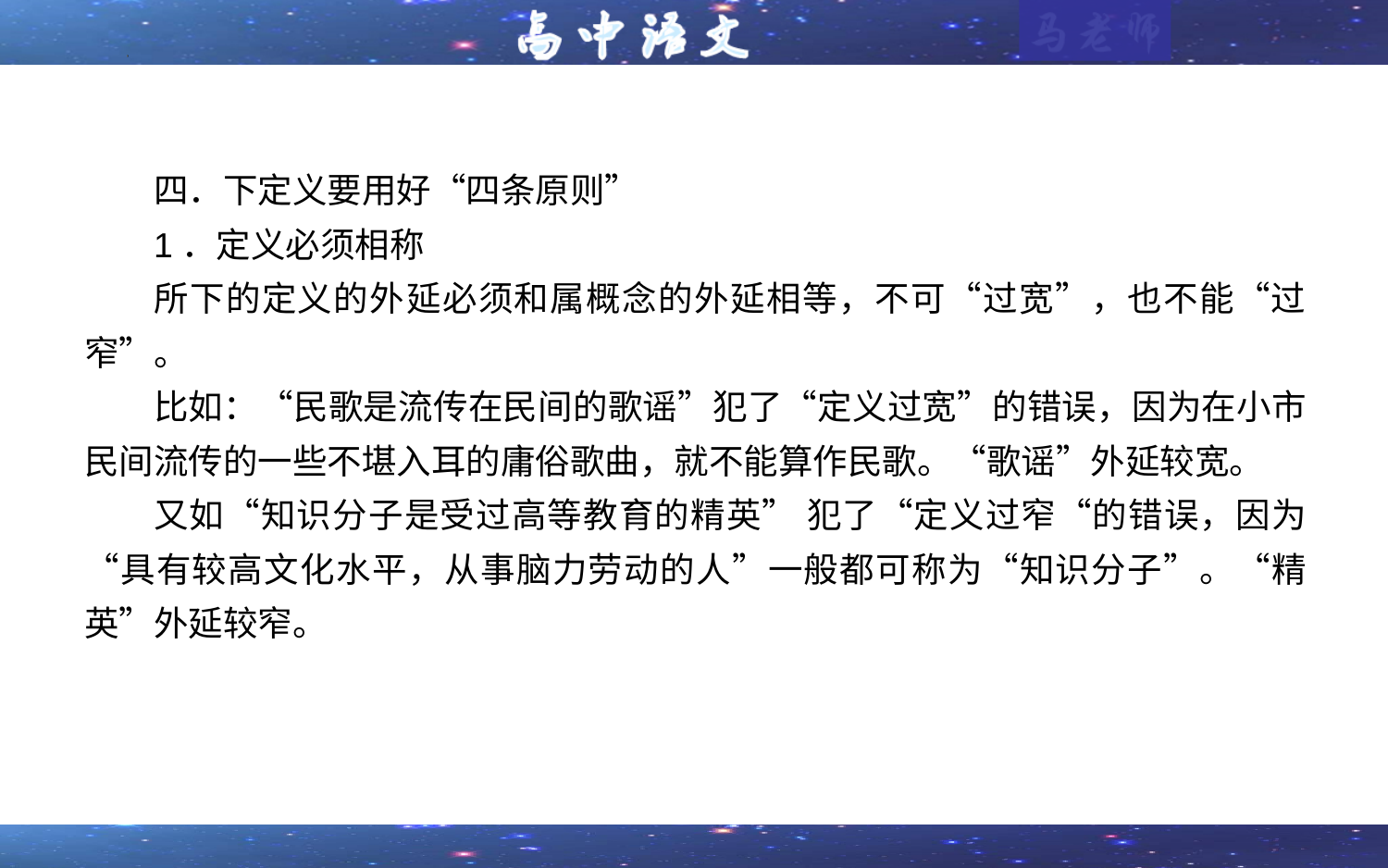

四．下定义要用好“四条原则”
1．定义必须相称
所下的定义的外延必须和属概念的外延相等，不可“过宽”，也不能“过窄”。
比如：“民歌是流传在民间的歌谣”犯了“定义过宽”的错误，因为在小市民间流传的一些不堪入耳的庸俗歌曲，就不能算作民歌。“歌谣”外延较宽。
又如“知识分子是受过高等教育的精英” 犯了“定义过窄“的错误，因为“具有较高文化水平，从事脑力劳动的人”一般都可称为“知识分子”。“精英”外延较窄。